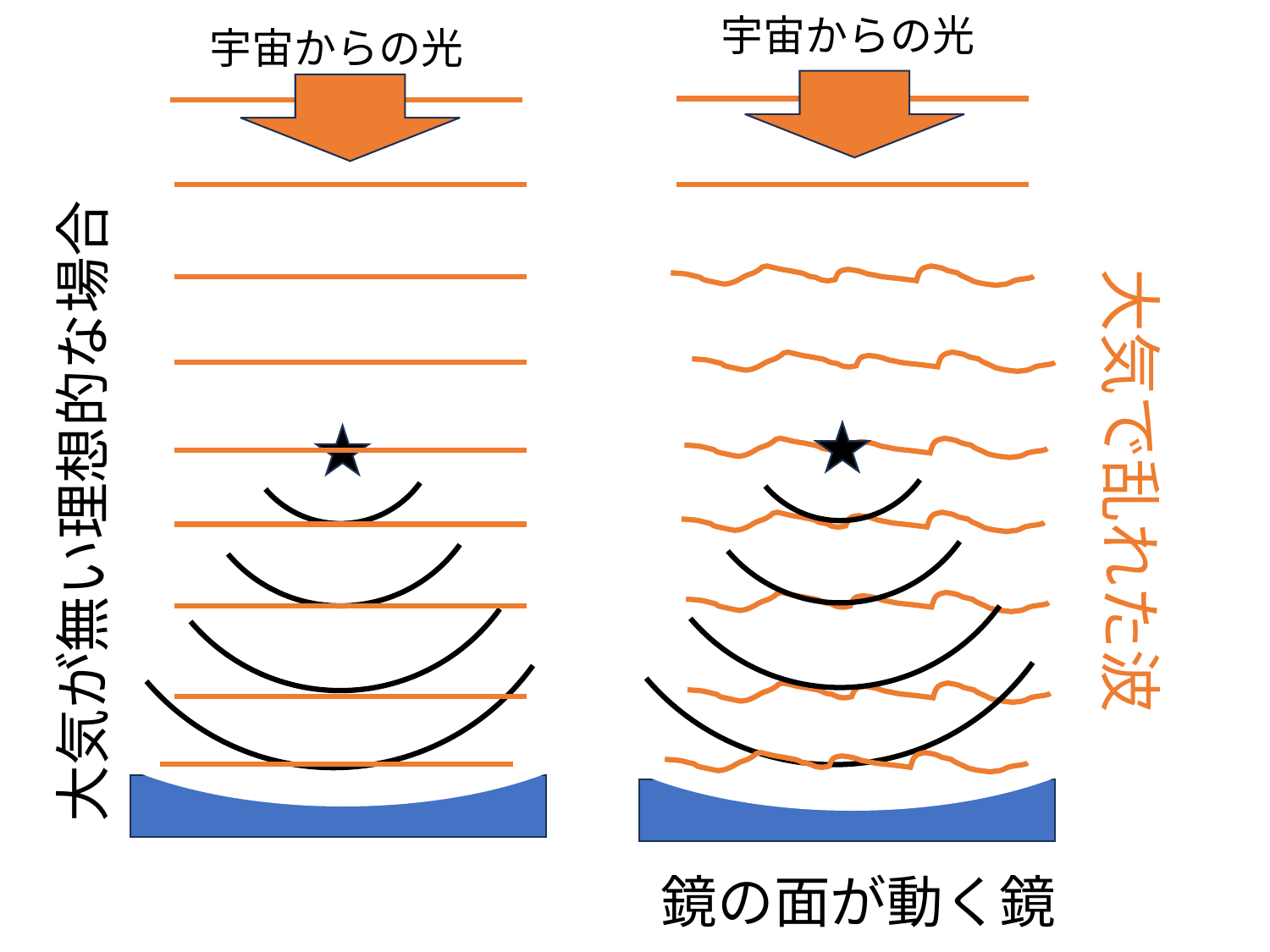

宇宙からの光
宇宙からの光

大気で乱れた波
大気が無い理想的な場合

鏡の面が動く鏡